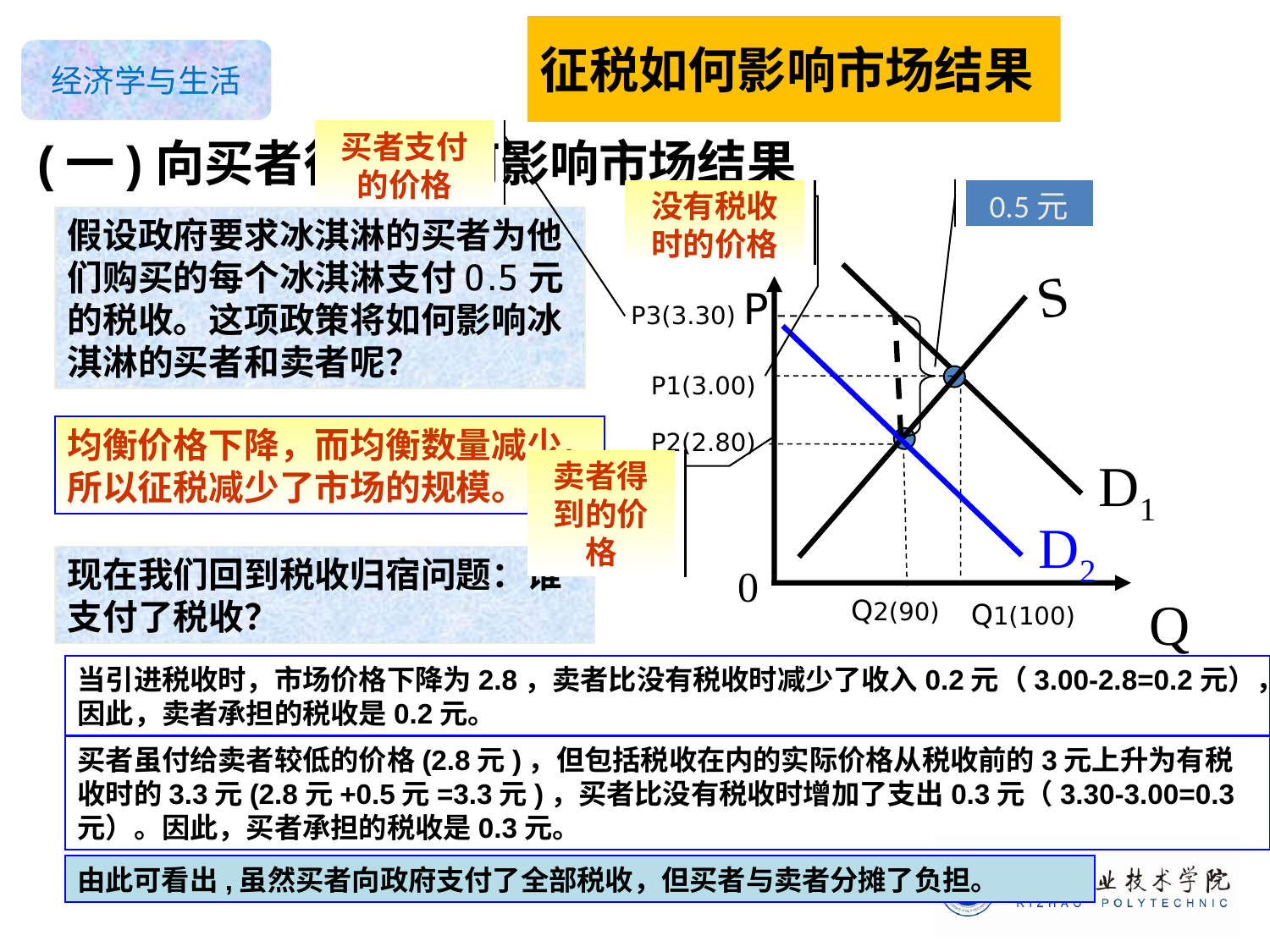

征税如何影响市场结果
买者支付的价格
(一)向买者征税如何影响市场结果
没有税收时的价格
0.5元
假设政府要求冰淇淋的买者为他们购买的每个冰淇淋支付0.5元的税收。这项政策将如何影响冰淇淋的买者和卖者呢？

D1
 P3(3.30)
P

0
Q
S

D2
 P1(3.00)

均衡价格下降，而均衡数量减少。所以征税减少了市场的规模。
 P2(2.80)

卖者得到的价格
现在我们回到税收归宿问题：谁支付了税收？
 Q2(90)
 Q1(100)
当引进税收时，市场价格下降为2.8，卖者比没有税收时减少了收入0.2元（3.00-2.8=0.2元），因此，卖者承担的税收是0.2元。
买者虽付给卖者较低的价格(2.8元)，但包括税收在内的实际价格从税收前的3元上升为有税收时的3.3元(2.8元+0.5元=3.3元)，买者比没有税收时增加了支出0.3元（3.30-3.00=0.3元）。因此，买者承担的税收是0.3元。
由此可看出,虽然买者向政府支付了全部税收，但买者与卖者分摊了负担。